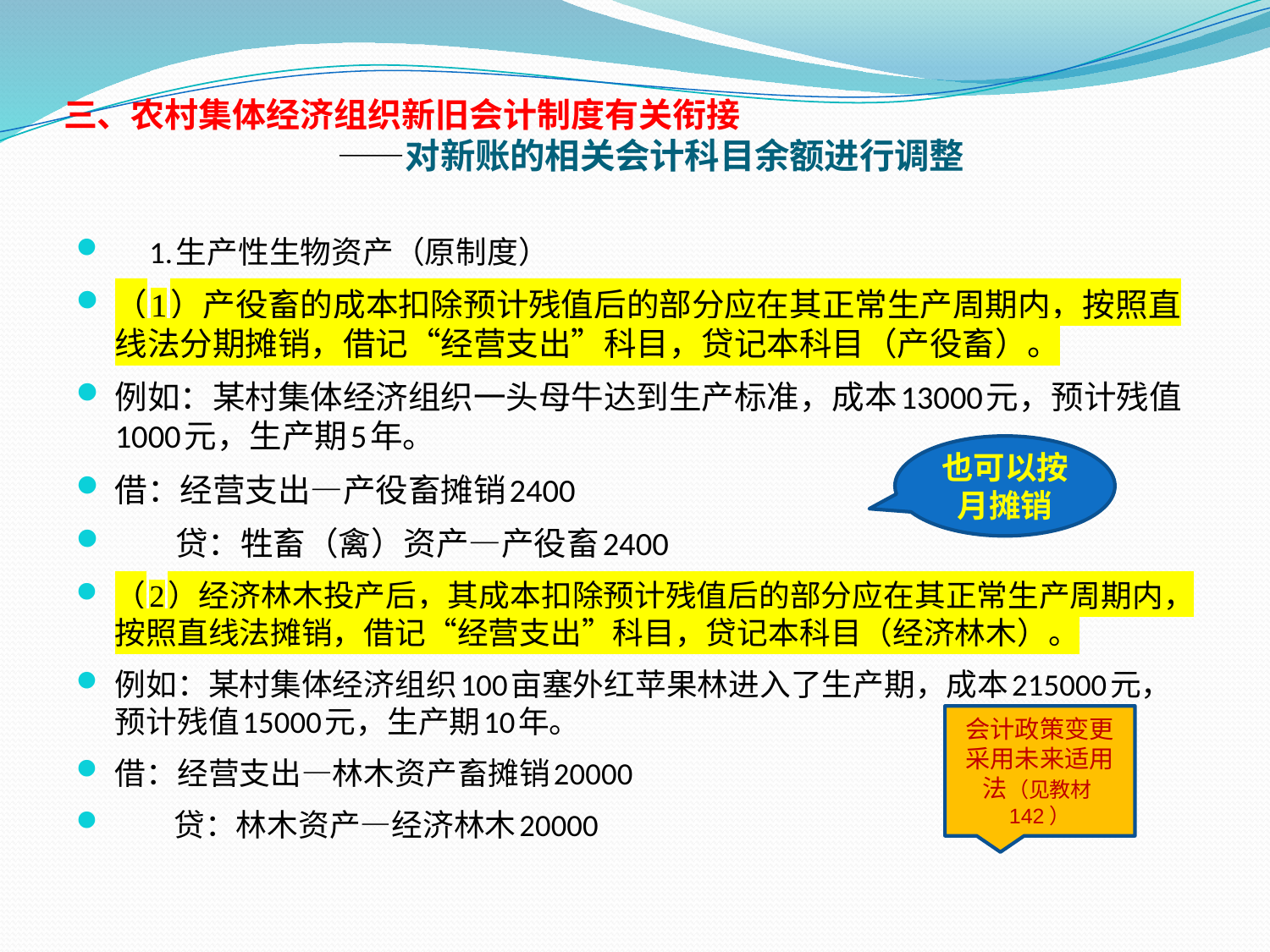

# 三、农村集体经济组织新旧会计制度有关衔接 ——对新账的相关会计科目余额进行调整
　1.生产性生物资产（原制度）
（1）产役畜的成本扣除预计残值后的部分应在其正常生产周期内，按照直线法分期摊销，借记“经营支出”科目，贷记本科目（产役畜）。
例如：某村集体经济组织一头母牛达到生产标准，成本13000元，预计残值1000元，生产期5年。
借：经营支出—产役畜摊销2400
        贷：牲畜（禽）资产—产役畜2400
（2）经济林木投产后，其成本扣除预计残值后的部分应在其正常生产周期内，按照直线法摊销，借记“经营支出”科目，贷记本科目（经济林木）。
例如：某村集体经济组织100亩塞外红苹果林进入了生产期，成本215000元，预计残值15000元，生产期10年。
借：经营支出—林木资产畜摊销20000
        贷：林木资产—经济林木20000
也可以按月摊销
会计政策变更采用未来适用法（见教材142）